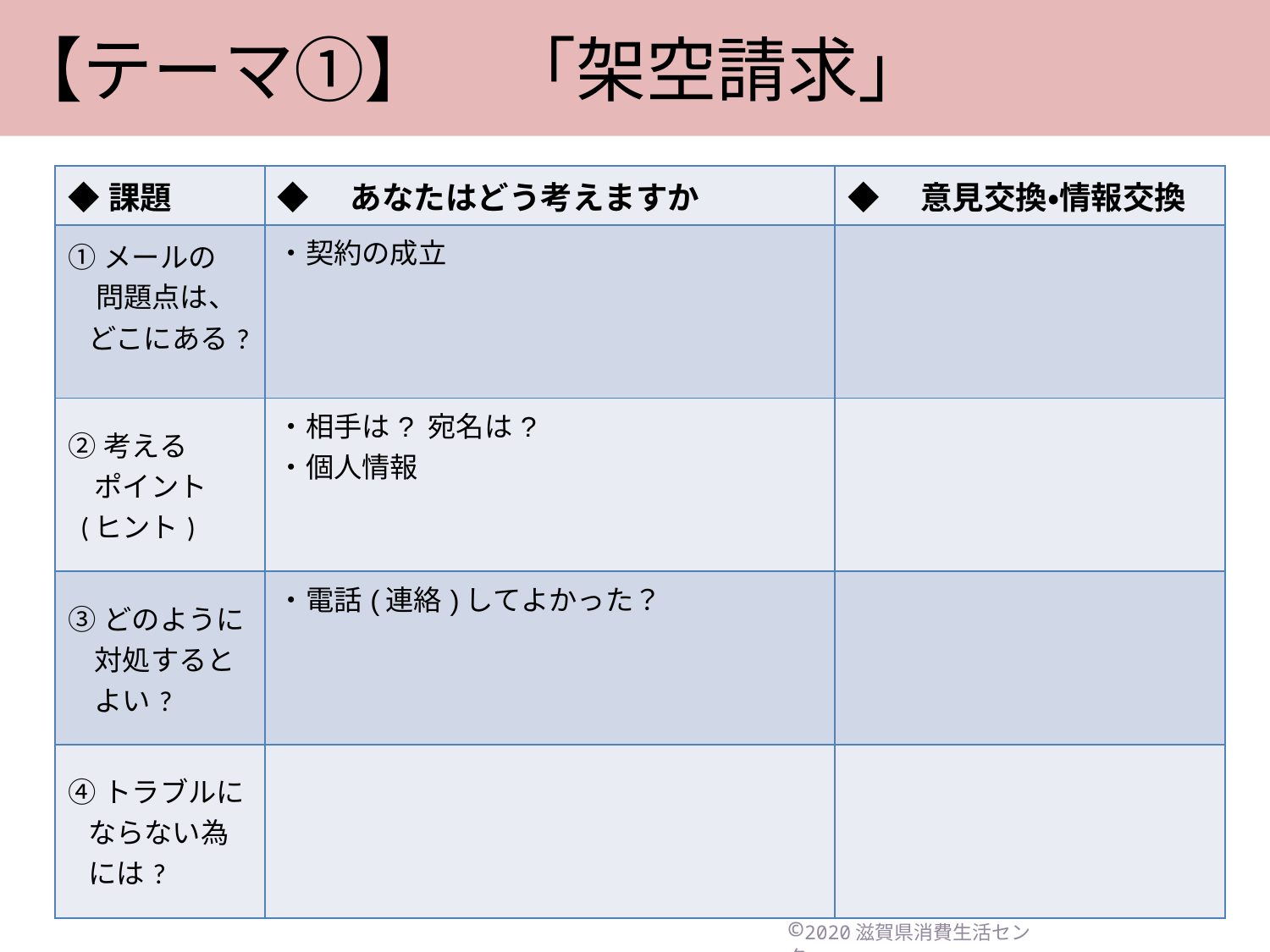

【テーマ①】　「架空請求」
| ◆課題 | ◆　あなたはどう考えますか | ◆　意見交換・情報交換 |
| --- | --- | --- |
| ①メールの 　問題点は、 どこにある? | ・契約の成立 |  |
| ②考える ポイント (ヒント) | ・相手は? 宛名は? ・個人情報 |  |
| ③どのように 対処すると よい? | ・電話(連絡)してよかった？ |  |
| ④トラブルに ならない為 には? |  |  |
©2020滋賀県消費生活センター